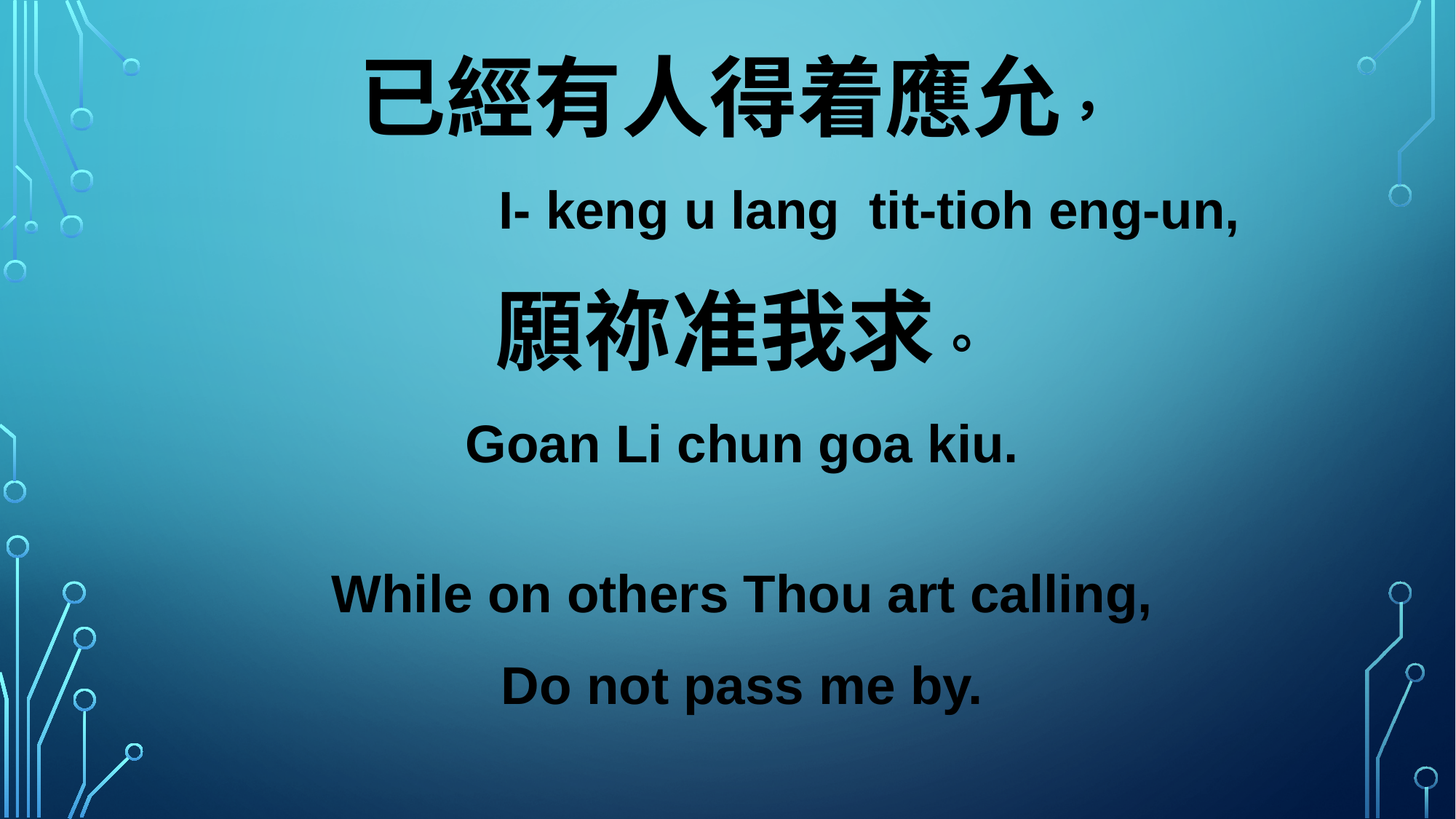

已經有人得着應允，
                             I- keng u lang  tit-tioh eng-un,
願祢准我求。
Goan Li chun goa kiu.

While on others Thou art calling,
Do not pass me by.